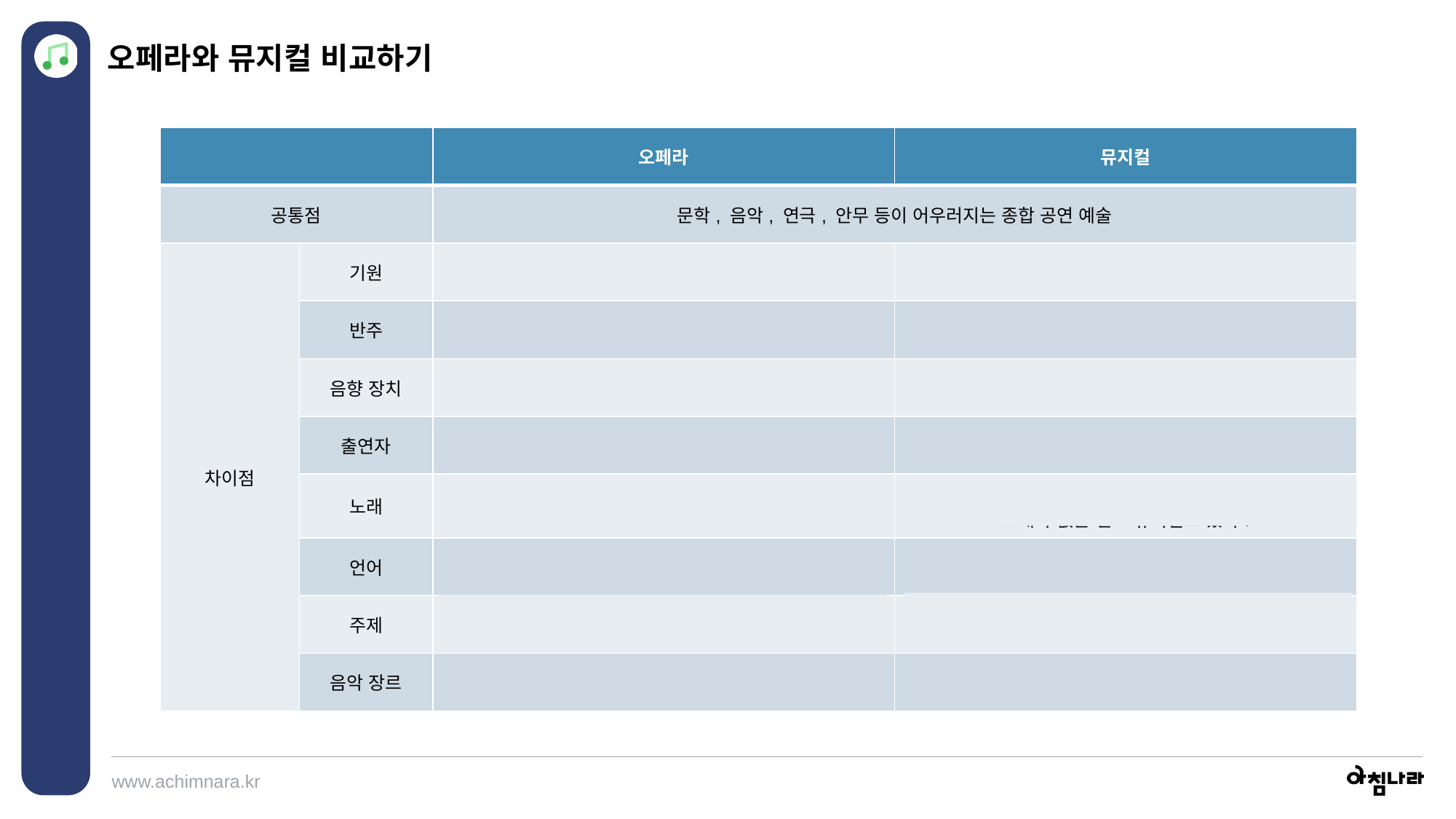

오페라와 뮤지컬 비교하기
|  |  | 오페라 | 뮤지컬 |
| --- | --- | --- | --- |
| 공통점 |  | 문학, 음악, 연극, 안무 등이 어우러지는 종합 공연 예술 |  |
| 차이점 | 기원 | 16세기 이탈리아 | 19세기 영국과 미국 |
|  | 반주 | 관현악 반주 | 관현악 또는 전자 악기, MR도 가능 |
|  | 음향 장치 | 마이크를 사용하지 않음 | 마이크 사용 |
|  | 출연자 | 가수(성악가만) | 배우(대중 가수, 배우, 가수 모두 가능) |
|  | 노래 | 대사 없이 노래로만 진행한다. | 대사가 있지만 노래로만 하는 성 스루 뮤지컬과 노래가 없는 댄스 뮤지컬도 있다. |
|  | 언어 | 원어 | 현지 언어로 번역, 개사도 가능 |
|  | 주제 | 설화나 전설 등 오래된 이야기 | 현대적 이야기 |
|  | 음악 장르 | 고전적 작곡법에 따른 음악 | 발라드, 록, 팝, 랩 등 대중적 음악 사용 |